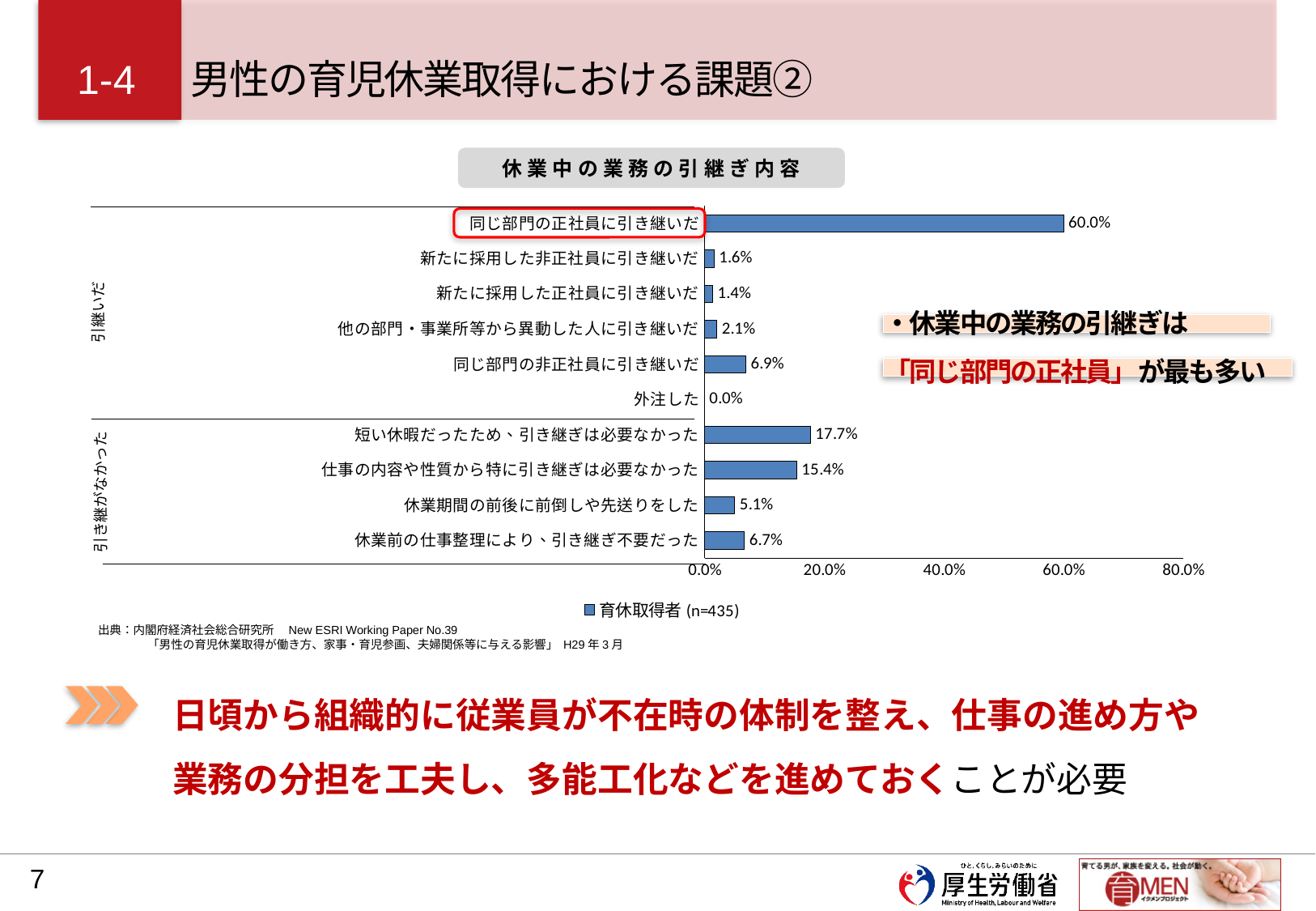

# 1-4    男性の育児休業取得における課題②
休業中の業務の引継ぎ内容

### Chart

| Category |  |
|---|---|
| 休業前の仕事整理により、引き継ぎ不要だった | 0.06666666666666667 |
| 休業期間の前後に前倒しや先送りをした | 0.05057471264367816 |
| 仕事の内容や性質から特に引き継ぎは必要なかった | 0.15402298850574714 |
| 短い休暇だったため、引き継ぎは必要なかった | 0.17701149425287357 |
| 外注した | 0.0 |
| 同じ部門の非正社員に引き継いだ | 0.06896551724137931 |
| 他の部門・事業所等から異動した人に引き継いだ | 0.020689655172413793 |
| 新たに採用した正社員に引き継いだ | 0.013793103448275862 |
| 新たに採用した非正社員に引き継いだ | 0.016091954022988506 |
| 同じ部門の正社員に引き継いだ | 0.6 |
・休業中の業務の引継ぎは
「同じ部門の正社員」が最も多い

日頃から組織的に従業員が不在時の体制を整え、仕事の進め方や
業務の分担を工夫し、多能工化などを進めておくことが必要
出典：内閣府経済社会総合研究所　New ESRI Working Paper No.39
　　　 　「男性の育児休業取得が働き方、家事・育児参画、夫婦関係等に与える影響」 H29年3月

7